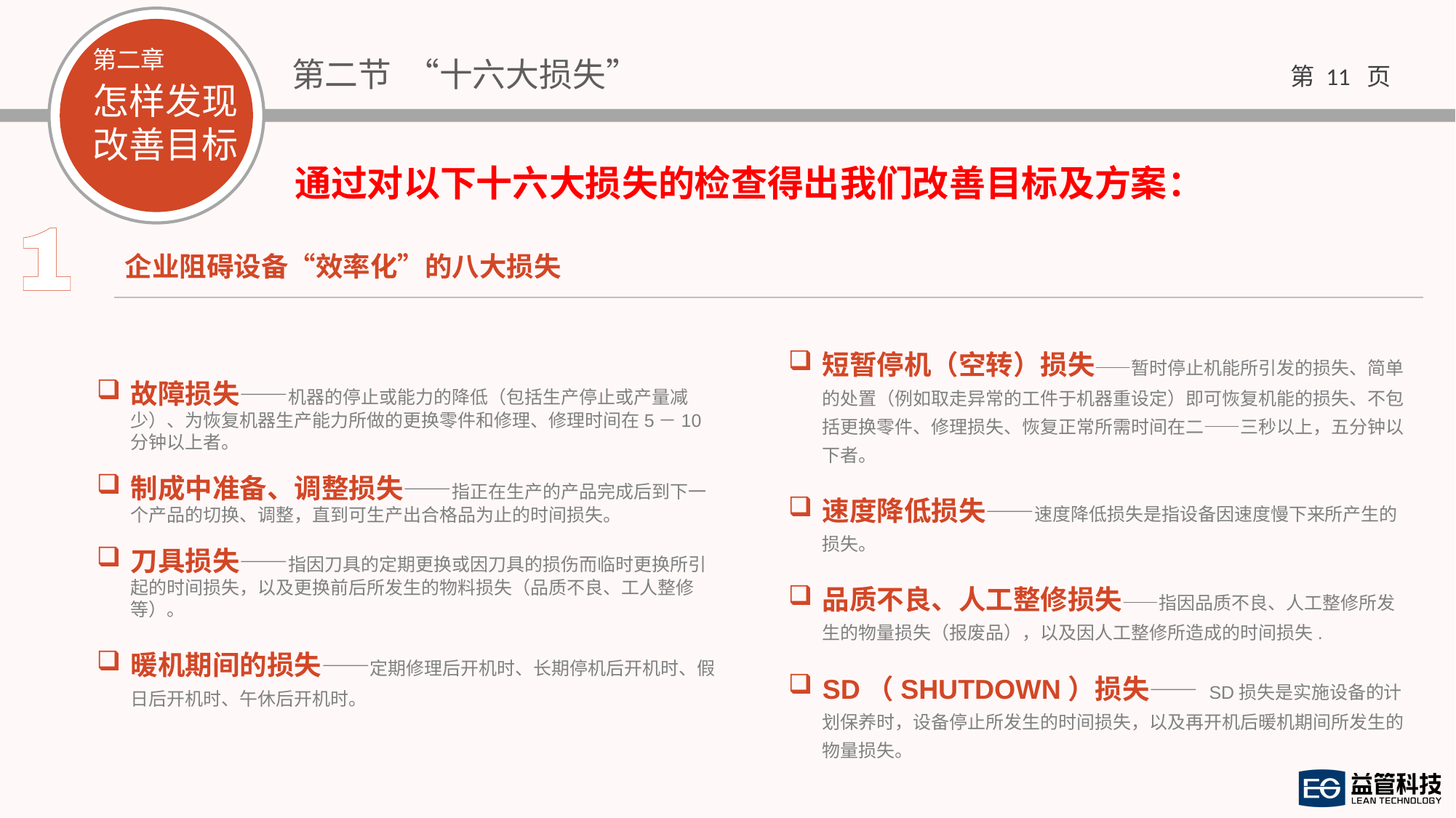

第二节  “十六大损失”
通过对以下十六大损失的检查得出我们改善目标及方案：
1
企业阻碍设备“效率化”的八大损失
短暂停机（空转）损失——暂时停止机能所引发的损失、简单的处置（例如取走异常的工件于机器重设定）即可恢复机能的损失、不包括更换零件、修理损失、恢复正常所需时间在二——三秒以上，五分钟以下者。
速度降低损失——速度降低损失是指设备因速度慢下来所产生的损失。
品质不良、人工整修损失——指因品质不良、人工整修所发生的物量损失（报废品），以及因人工整修所造成的时间损失.
SD（SHUTDOWN）损失—— SD损失是实施设备的计划保养时，设备停止所发生的时间损失，以及再开机后暖机期间所发生的物量损失。
故障损失——机器的停止或能力的降低（包括生产停止或产量减少）、为恢复机器生产能力所做的更换零件和修理、修理时间在5－10分钟以上者。
制成中准备、调整损失——指正在生产的产品完成后到下一个产品的切换、调整，直到可生产出合格品为止的时间损失。
刀具损失——指因刀具的定期更换或因刀具的损伤而临时更换所引起的时间损失，以及更换前后所发生的物料损失（品质不良、工人整修等）。
暖机期间的损失——定期修理后开机时、长期停机后开机时、假日后开机时、午休后开机时。